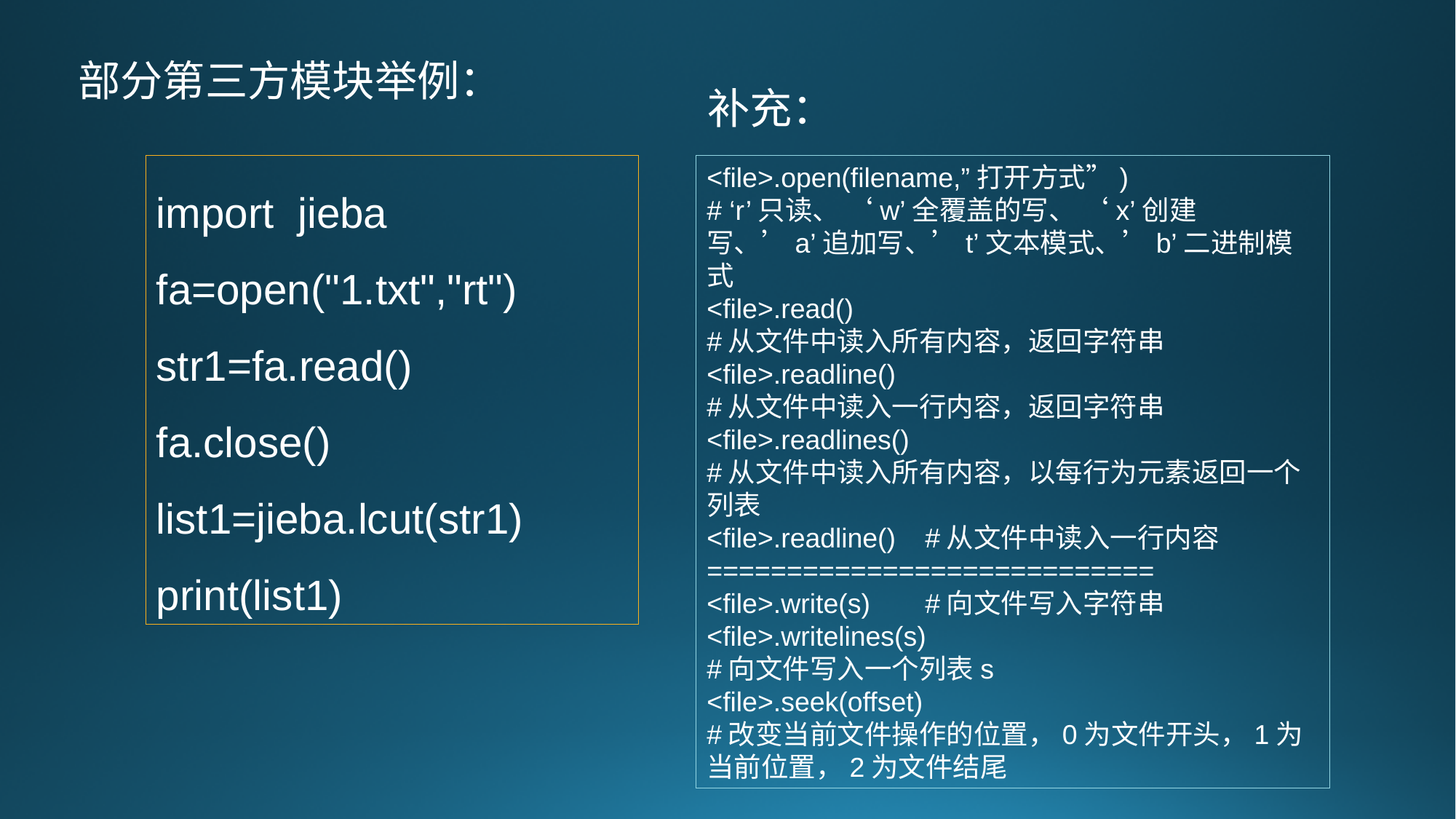

部分第三方模块举例：
补充：
import  jieba
fa=open("1.txt","rt")
str1=fa.read()
fa.close()
list1=jieba.lcut(str1)
print(list1)
<file>.open(filename,”打开方式”)
# ‘r’只读、 ‘w’全覆盖的写、 ‘x’创建写、’a’追加写、’t’文本模式、’b’二进制模式
<file>.read()
#从文件中读入所有内容，返回字符串
<file>.readline()
#从文件中读入一行内容，返回字符串
<file>.readlines()
#从文件中读入所有内容，以每行为元素返回一个列表
<file>.readline()	#从文件中读入一行内容
============================
<file>.write(s)	#向文件写入字符串
<file>.writelines(s)
#向文件写入一个列表s
<file>.seek(offset)
#改变当前文件操作的位置，0为文件开头，1为当前位置，2为文件结尾